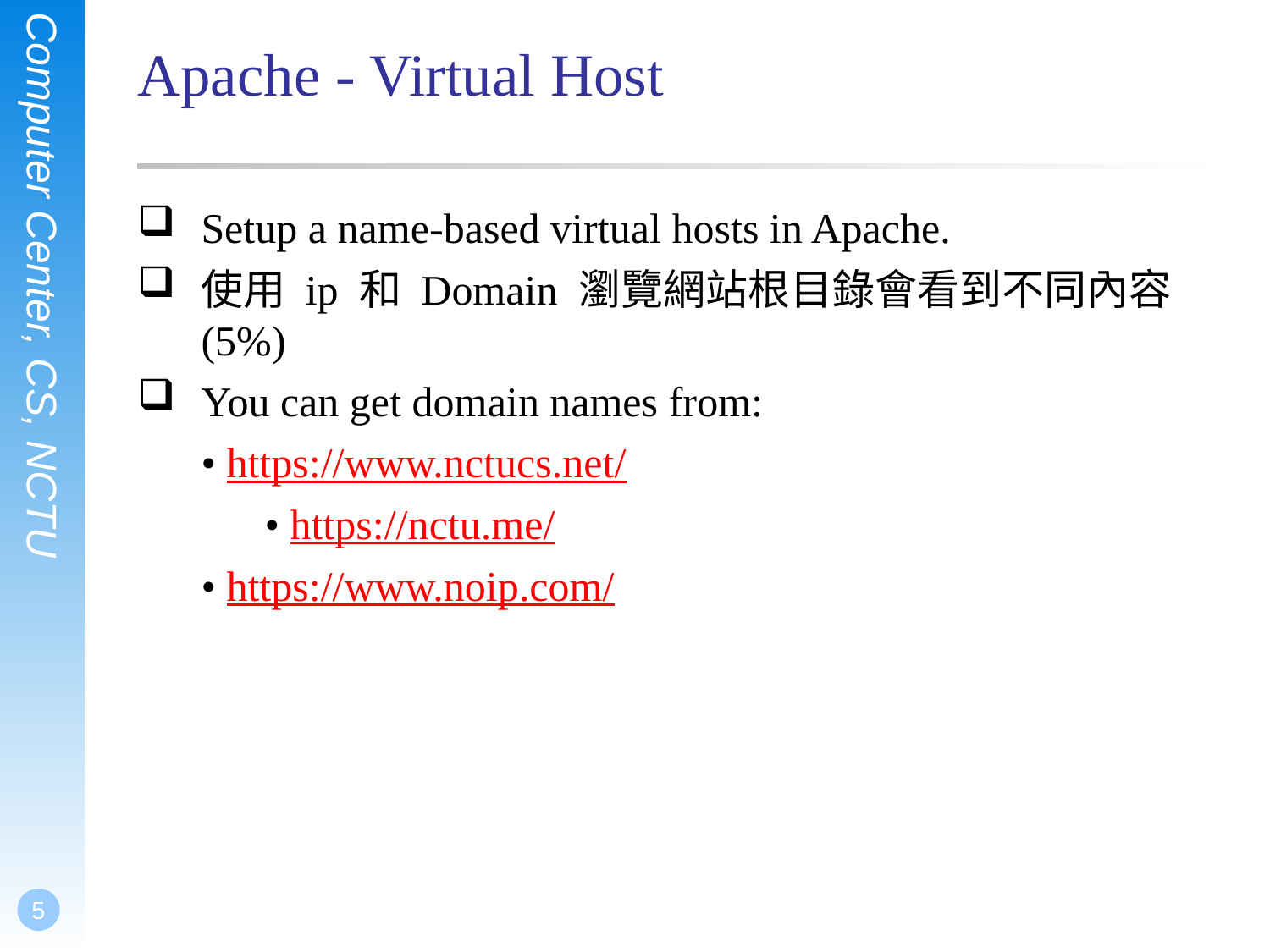

# Apache - Virtual Host
Setup a name-based virtual hosts in Apache.
使用 ip 和 Domain 瀏覽網站根目錄會看到不同內容 (5%)
You can get domain names from:
	• https://www.nctucs.net/
            • https://nctu.me/
	• https://www.noip.com/